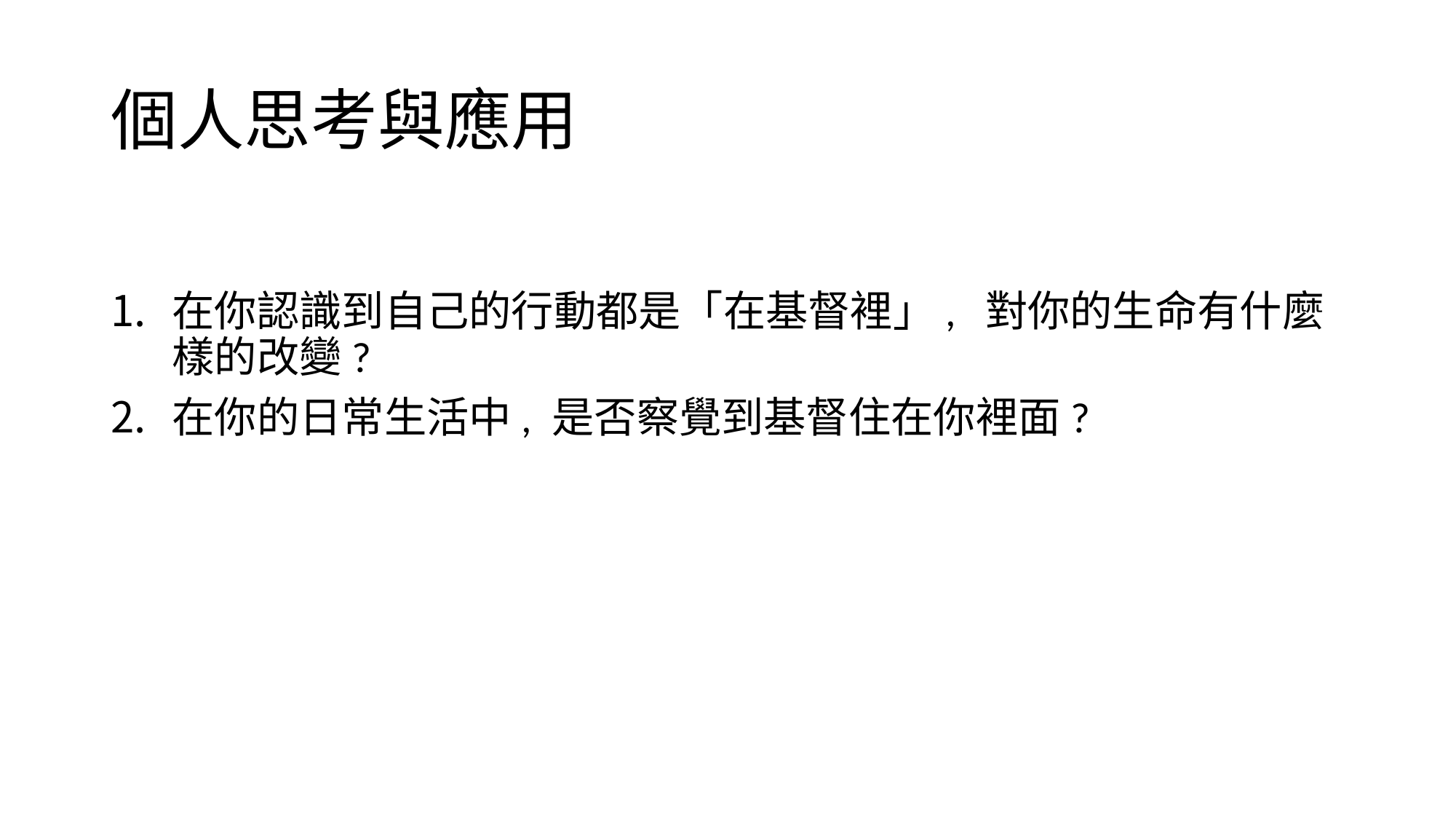

# 個人思考與應用

在你認識到自己的行動都是「在基督裡」,  對你的生命有什麼樣的改變?
在你的日常生活中, 是否察覺到基督住在你裡面?